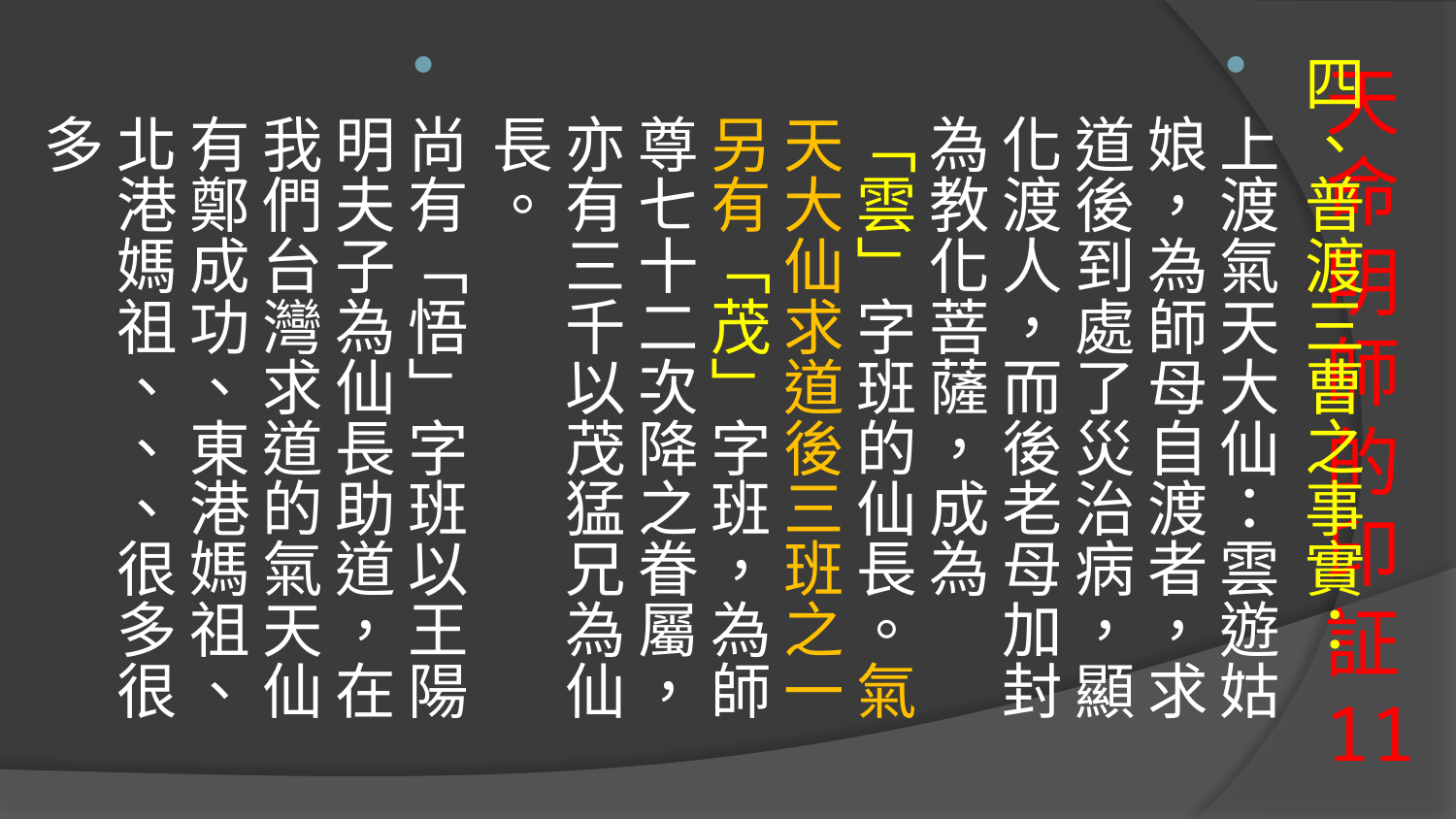

四、普渡三曹之事實：
上渡氣天大仙：雲遊姑娘，為師母自渡者，求道後到處了災治病，顯化渡人，而後老母加封為教化菩薩，成為「雲」字班的仙長。氣天大仙求道後三班之一另有「茂」字班，為師尊七十二次降之眷屬，亦有三千以茂猛兄為仙長。
尚有「悟」字班以王陽明夫子為仙長助道，在我們台灣求道的氣天仙有鄭成功、東港媽祖、北港媽祖、、、很多很多
# 天命明師的印証11